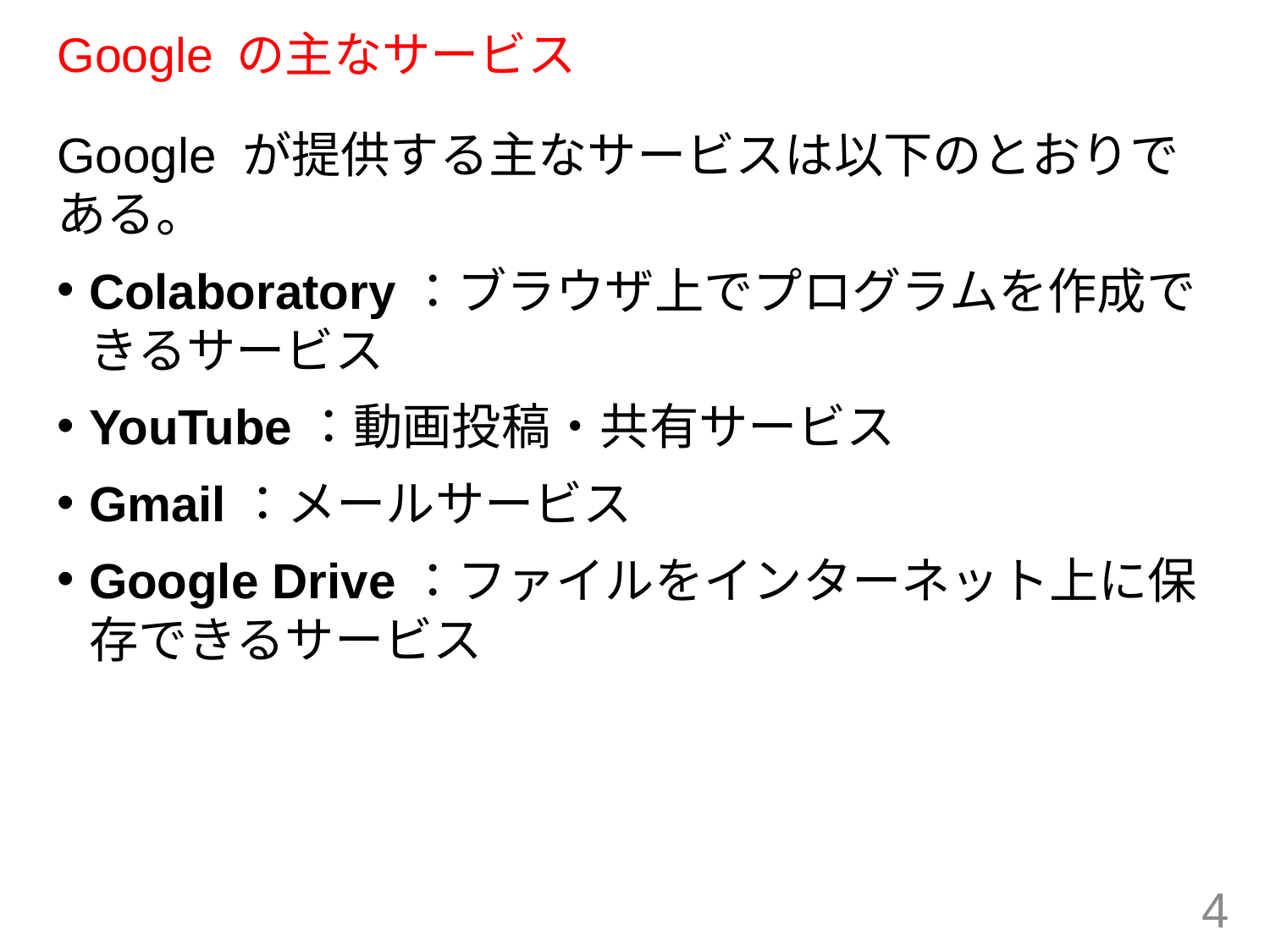

# Google の主なサービス
Google が提供する主なサービスは以下のとおりである。
Colaboratory：ブラウザ上でプログラムを作成できるサービス
YouTube：動画投稿・共有サービス
Gmail：メールサービス
Google Drive：ファイルをインターネット上に保存できるサービス

4